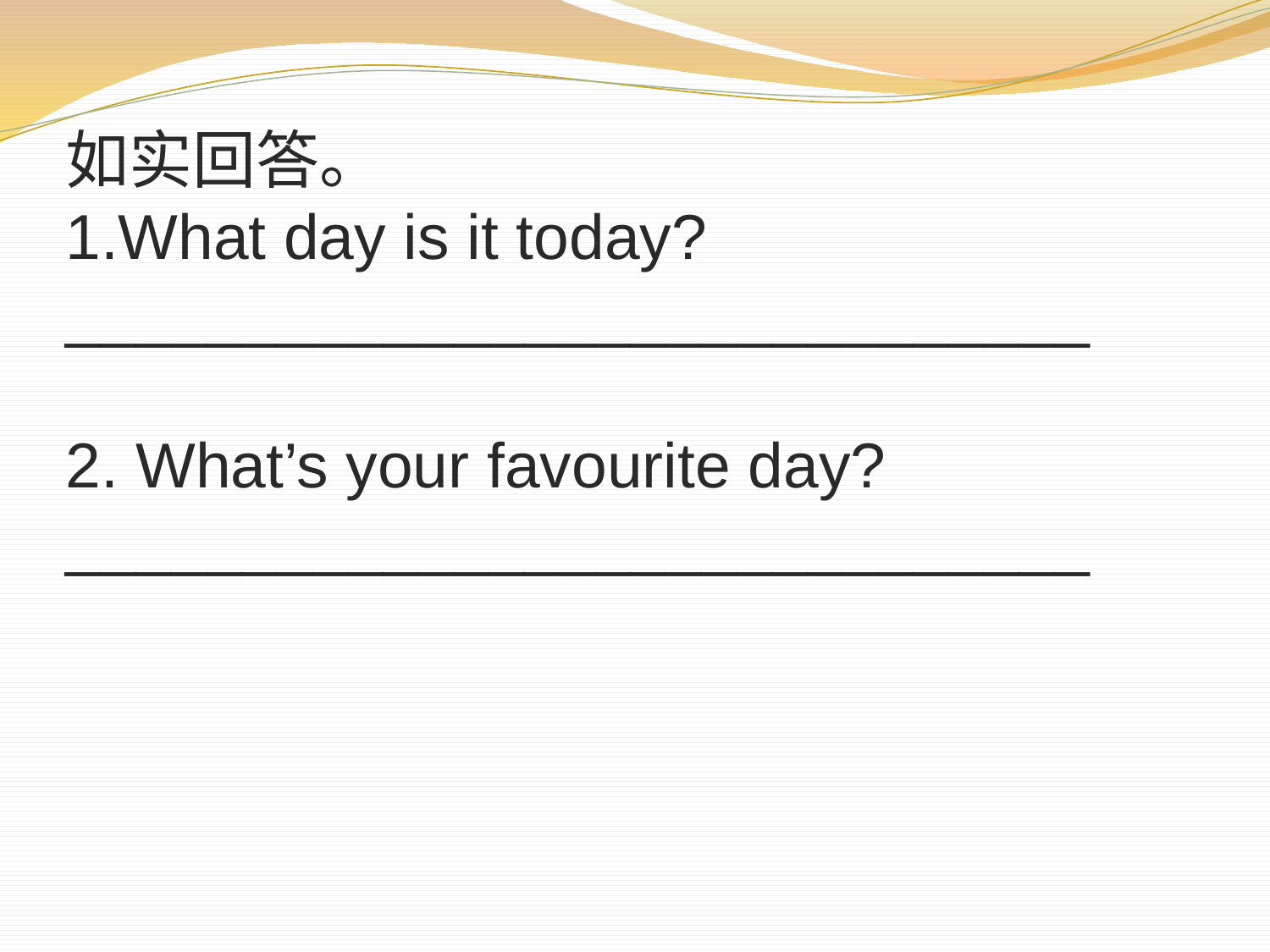

如实回答。
What day is it today?
_____________________________

2. What’s your favourite day?
_____________________________